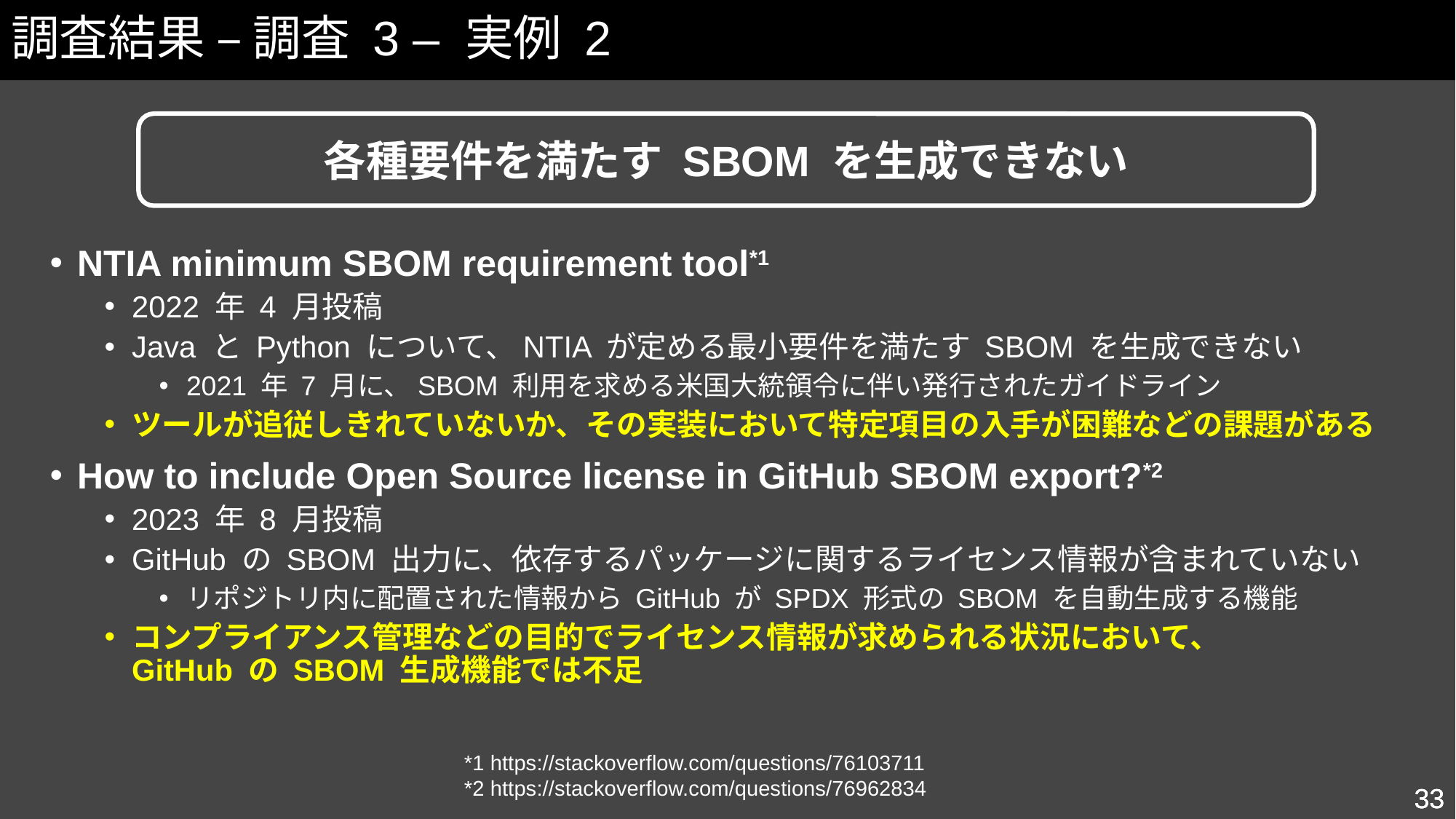

# 調査結果 – 調査 3 – 実例 2
各種要件を満たす SBOM を生成できない
NTIA minimum SBOM requirement tool*1
2022 年 4 月投稿
Java と Python について、NTIA が定める最小要件を満たす SBOM を生成できない
2021 年 7 月に、SBOM 利用を求める米国大統領令に伴い発行されたガイドライン
ツールが追従しきれていないか、その実装において特定項目の入手が困難などの課題がある
How to include Open Source license in GitHub SBOM export?*2
2023 年 8 月投稿
GitHub の SBOM 出力に、依存するパッケージに関するライセンス情報が含まれていない
リポジトリ内に配置された情報から GitHub が SPDX 形式の SBOM を自動生成する機能
コンプライアンス管理などの目的でライセンス情報が求められる状況において、
GitHub の SBOM 生成機能では不足
*1 https://stackoverflow.com/questions/76103711
*2 https://stackoverflow.com/questions/76962834